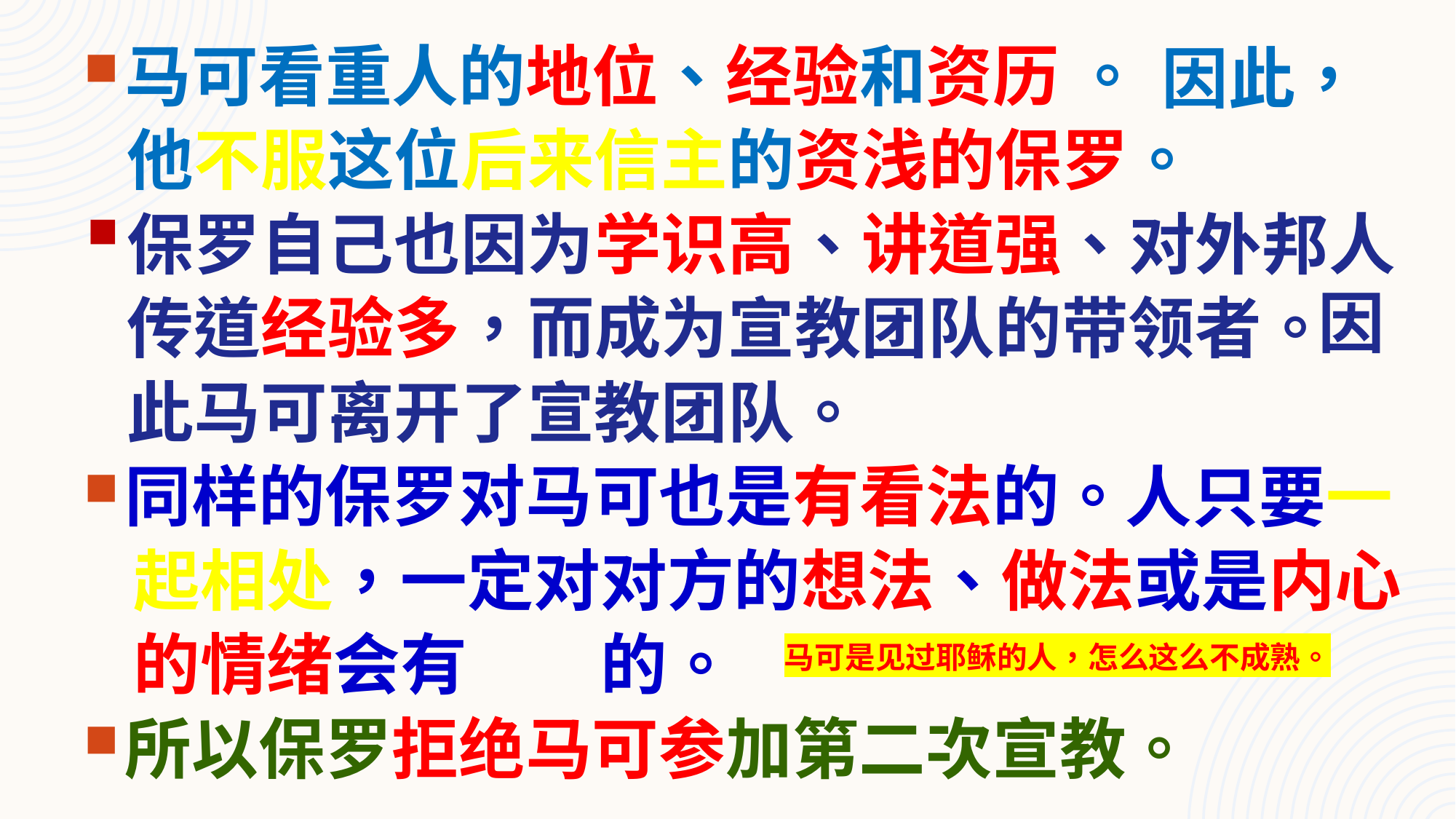

马可看重人的地位、经验和资历 。
他不服这位后来信主的资浅的保罗。
保罗自己也因为学识高、讲道强、对外邦人
传道经验多，而成为宣教团队的带领者。
此马可离开了宣教团队。
同样的保罗对马可也是有看法的。
起相处，一定对对方的想法、做法或是内心
的情绪会有感受的。
所以保罗拒绝马可参加第二次宣教。
因此，
因
人只要一
马可是见过耶稣的人，怎么这么不成熟。